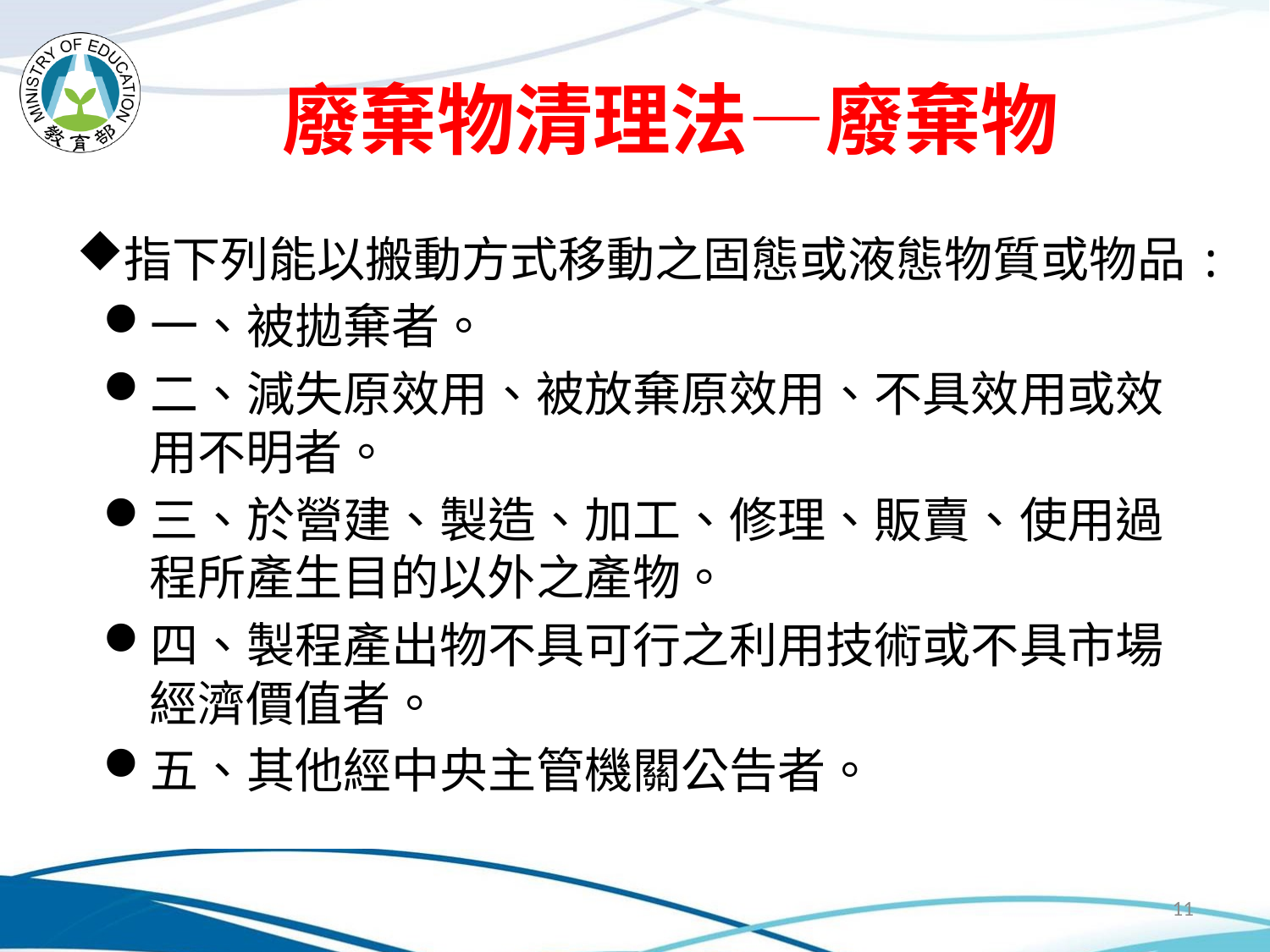

# 廢棄物清理法—廢棄物
指下列能以搬動方式移動之固態或液態物質或物品:
一、被拋棄者。
二、減失原效用、被放棄原效用、不具效用或效用不明者。
三、於營建、製造、加工、修理、販賣、使用過程所產生目的以外之產物。
四、製程產出物不具可行之利用技術或不具市場經濟價值者。
五、其他經中央主管機關公告者。
11